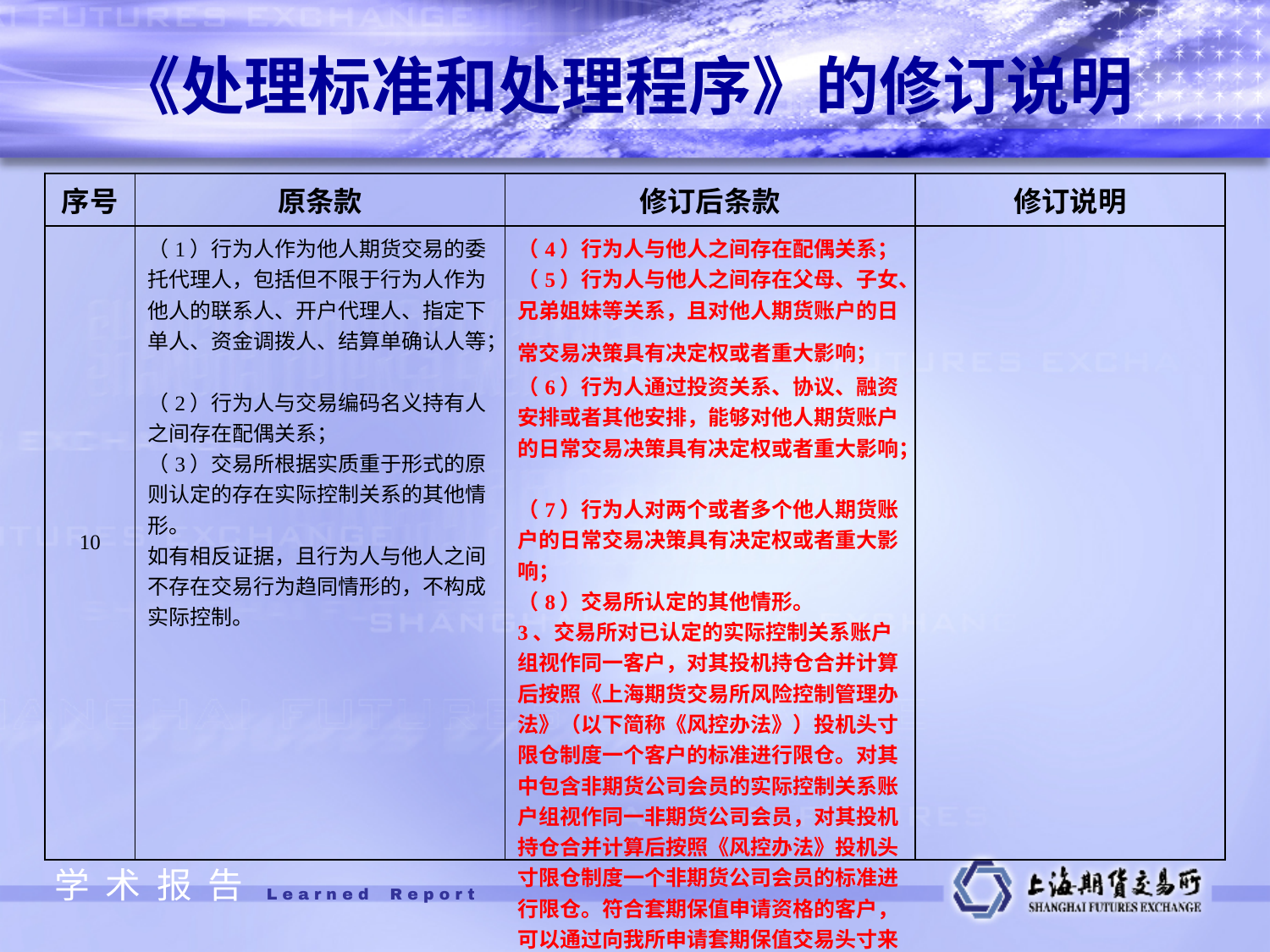

《处理标准和处理程序》的修订说明
| 序号 | 原条款 | 修订后条款 | 修订说明 |
| --- | --- | --- | --- |
| 10 | （1）行为人作为他人期货交易的委托代理人，包括但不限于行为人作为他人的联系人、开户代理人、指定下单人、资金调拨人、结算单确认人等； （2）行为人与交易编码名义持有人之间存在配偶关系； （3）交易所根据实质重于形式的原则认定的存在实际控制关系的其他情形。 如有相反证据，且行为人与他人之间不存在交易行为趋同情形的，不构成实际控制。 | （4）行为人与他人之间存在配偶关系； （5）行为人与他人之间存在父母、子女、兄弟姐妹等关系，且对他人期货账户的日常交易决策具有决定权或者重大影响； （6）行为人通过投资关系、协议、融资安排或者其他安排，能够对他人期货账户的日常交易决策具有决定权或者重大影响； （7）行为人对两个或者多个他人期货账户的日常交易决策具有决定权或者重大影响； （8）交易所认定的其他情形。 3、交易所对已认定的实际控制关系账户组视作同一客户，对其投机持仓合并计算后按照《上海期货交易所风险控制管理办法》（以下简称《风控办法》）投机头寸限仓制度一个客户的标准进行限仓。对其中包含非期货公司会员的实际控制关系账户组视作同一非期货公司会员，对其投机持仓合并计算后按照《风控办法》投机头寸限仓制度一个非期货公司会员的标准进行限仓。符合套期保值申请资格的客户，可以通过向我所申请套期保值交易头寸来满足其实际的需求。 |  |